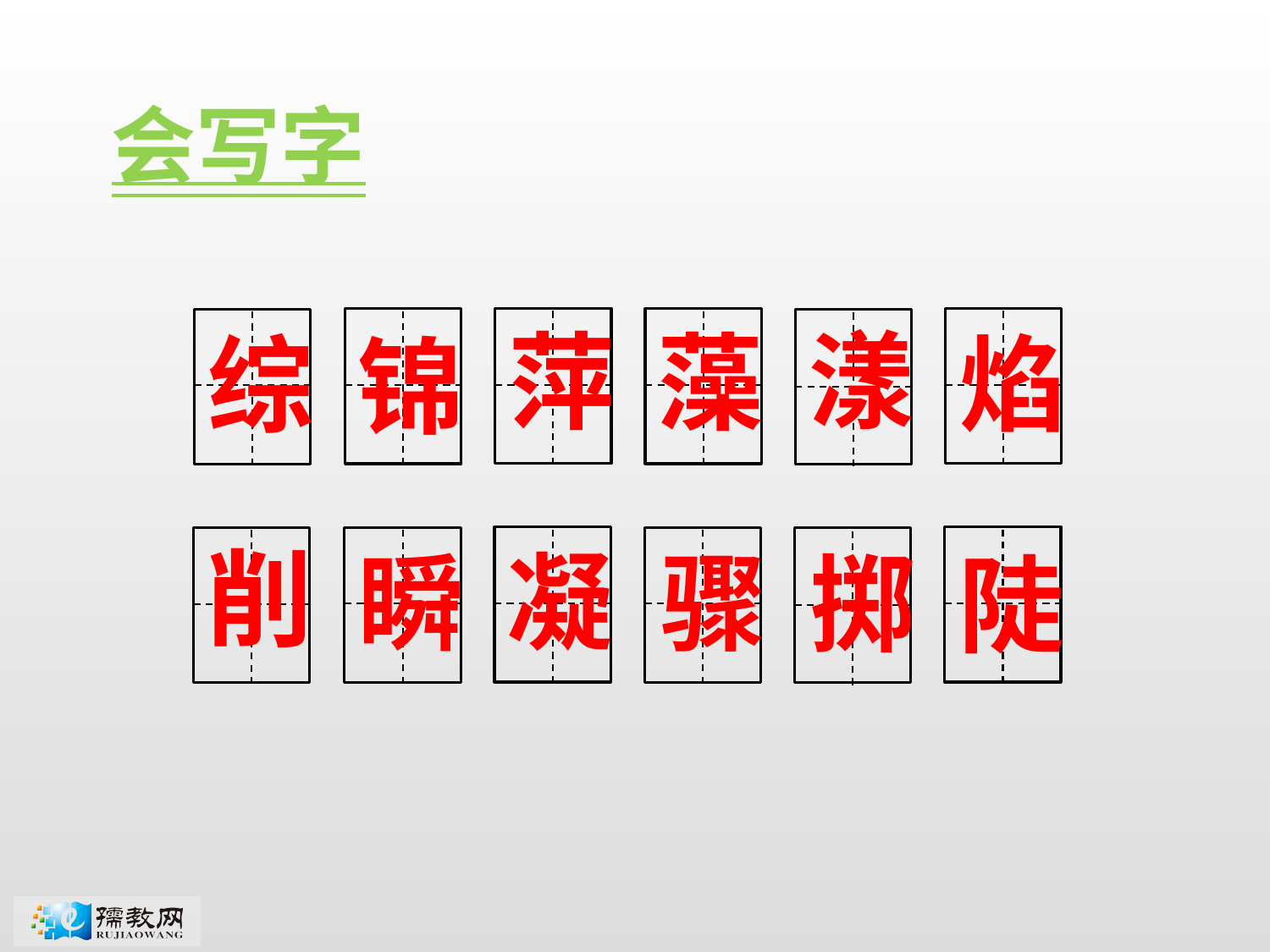

会写字
漾

萍
藻
焰
综
锦
削

凝
瞬
骤
掷
陡